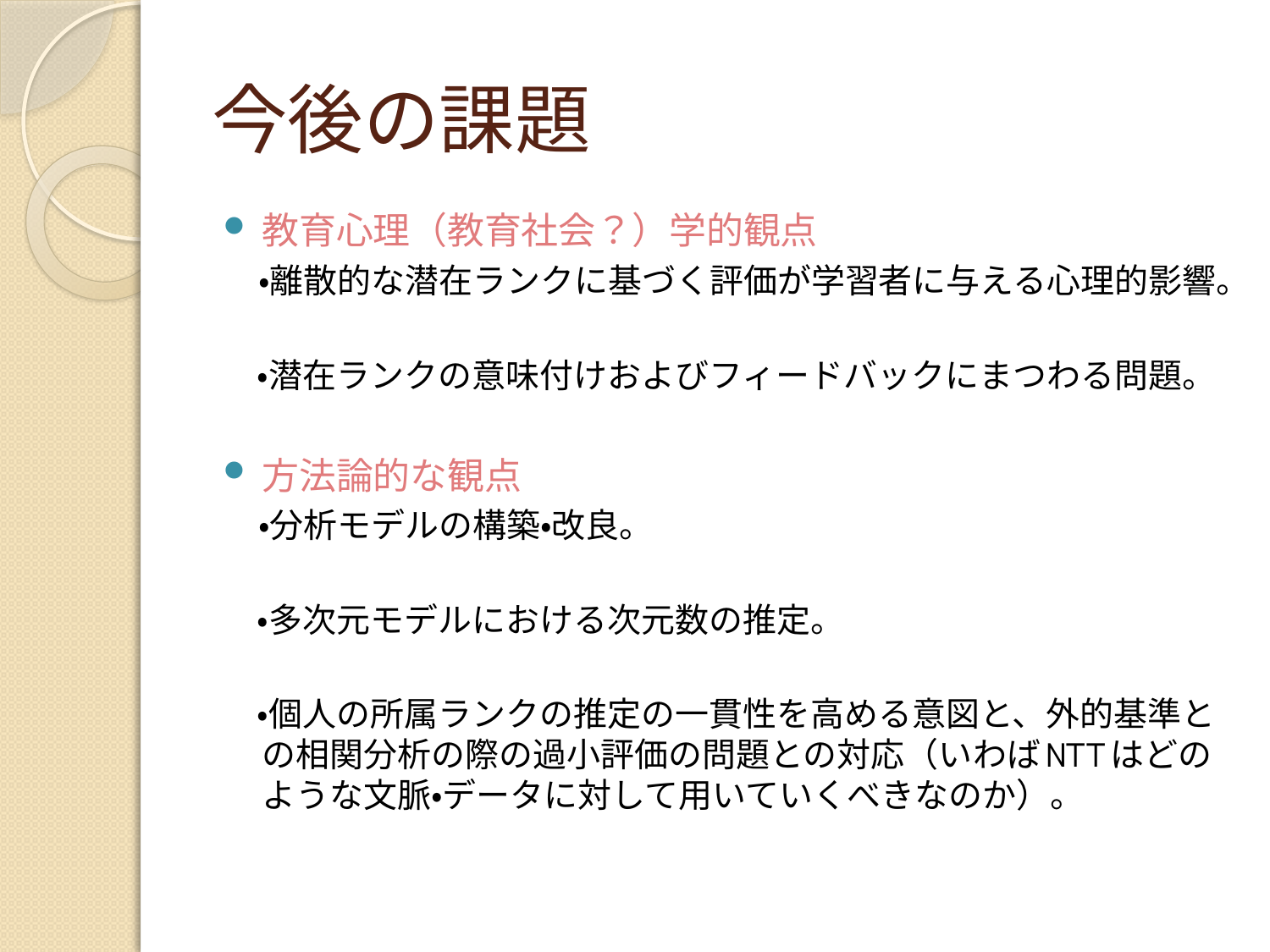

# 今後の課題
教育心理（教育社会？）学的観点
　・離散的な潜在ランクに基づく評価が学習者に与える心理的影響。

　・潜在ランクの意味付けおよびフィードバックにまつわる問題。

方法論的な観点
　・分析モデルの構築・改良。

　・多次元モデルにおける次元数の推定。

　・個人の所属ランクの推定の一貫性を高める意図と、外的基準との相関分析の際の過小評価の問題との対応（いわばNTTはどのような文脈・データに対して用いていくべきなのか）。